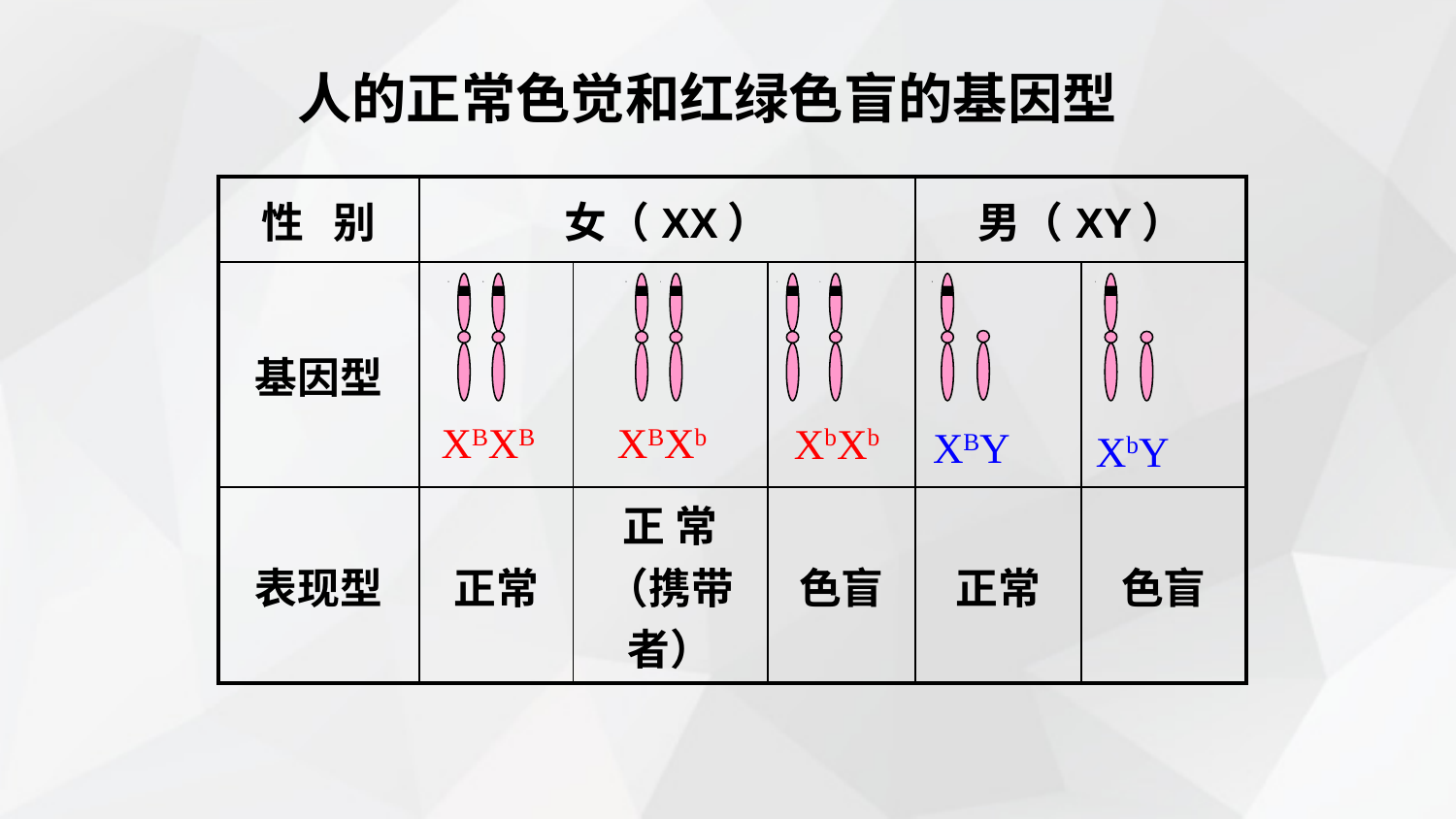

人的正常色觉和红绿色盲的基因型
| 性 别 | 女（XX） |  |  | 男（XY） |  |
| --- | --- | --- | --- | --- | --- |
| 基因型 |  |  |  |  |  |
| 表现型 | 正常 | 正 常（携带者） | 色盲 | 正常 | 色盲 |
B

B

B

b

b

b

B

b

XBXB
XBXb
XbXb
XBY
XbY